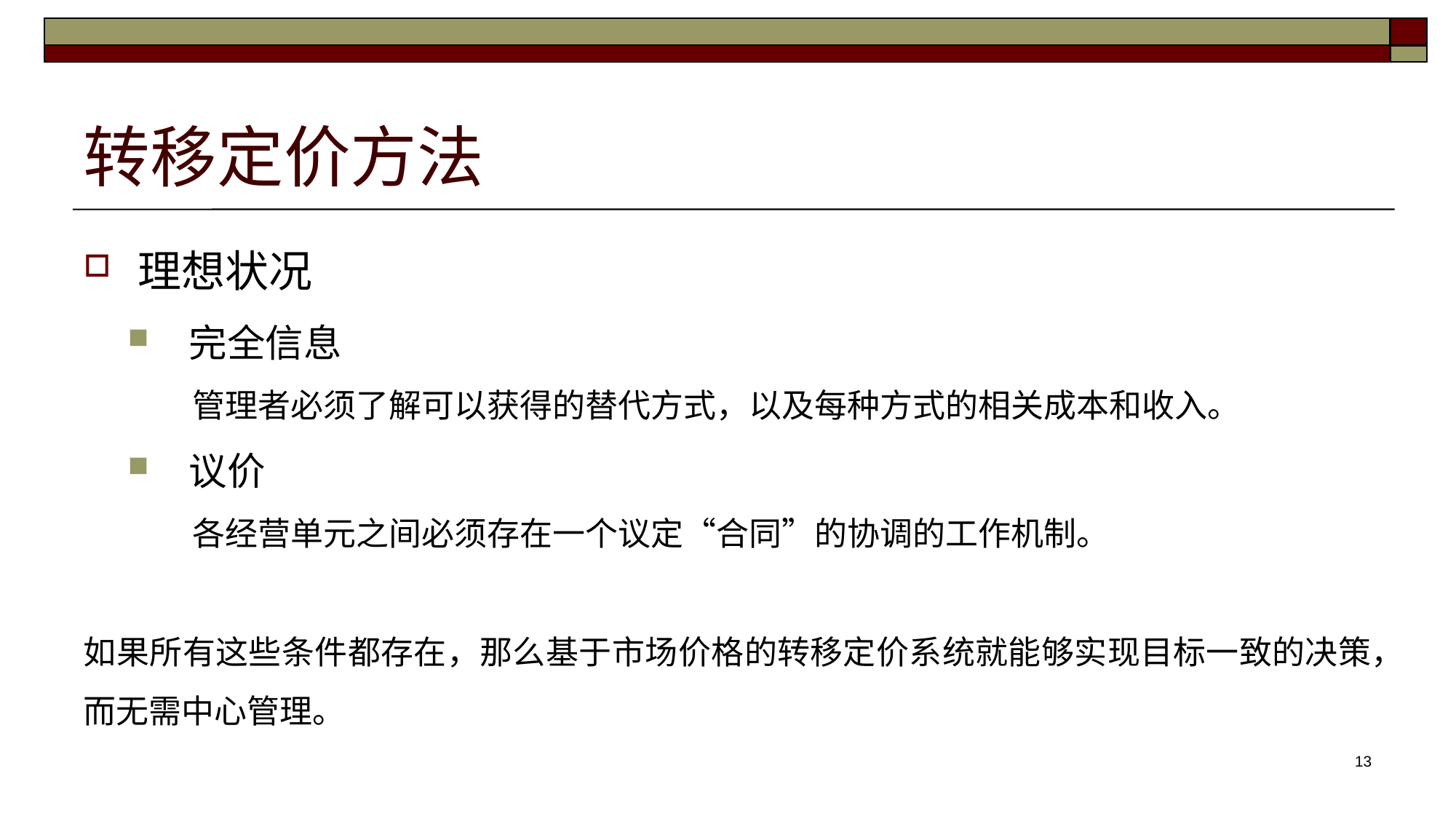

# 转移定价方法
理想状况
完全信息
管理者必须了解可以获得的替代方式，以及每种方式的相关成本和收入。
议价
各经营单元之间必须存在一个议定“合同”的协调的工作机制。

如果所有这些条件都存在，那么基于市场价格的转移定价系统就能够实现目标一致的决策，而无需中心管理。
13